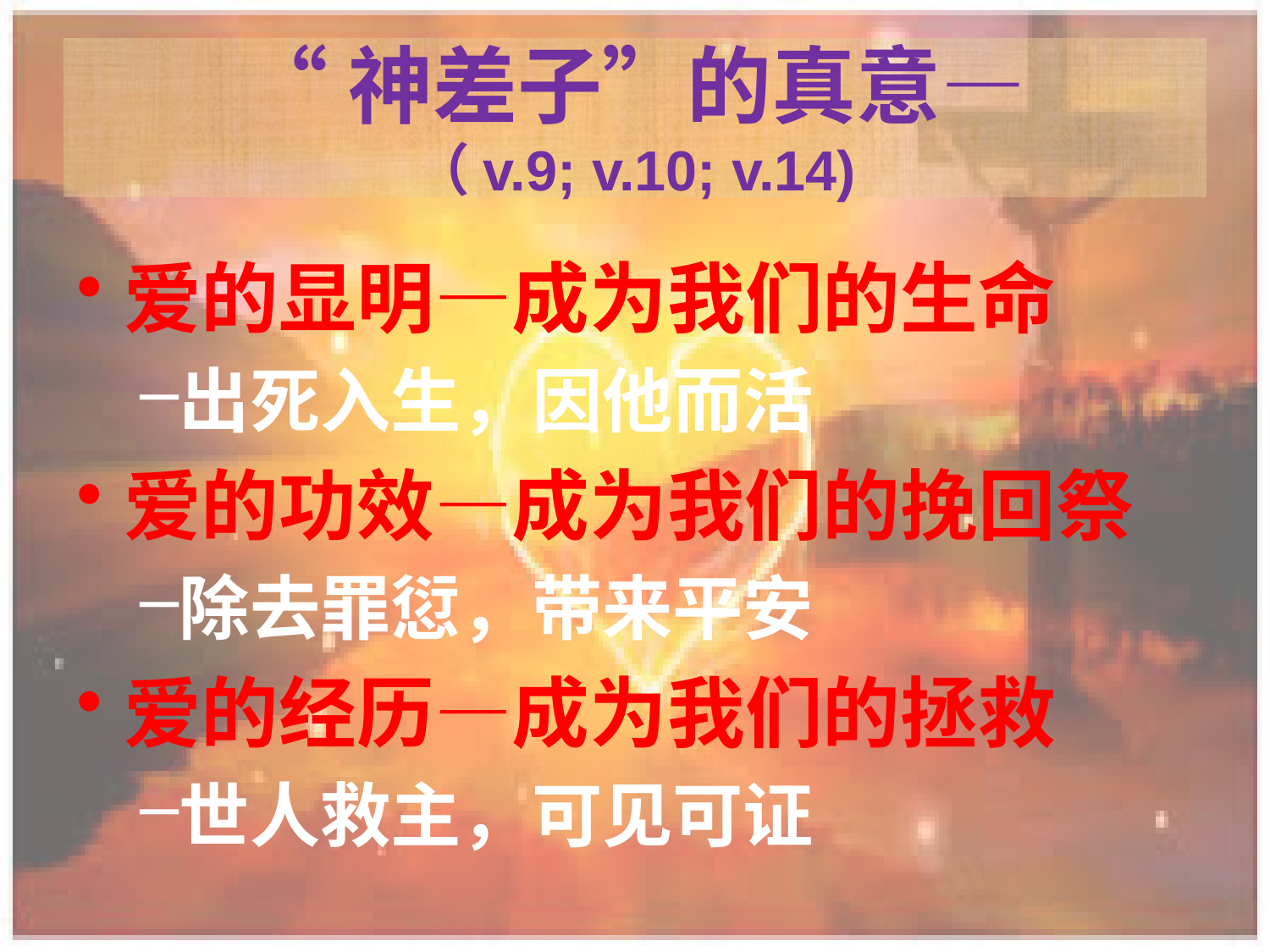

# “神差子”的真意— （v.9; v.10; v.14)
爱的显明—成为我们的生命
出死入生，因他而活
爱的功效—成为我们的挽回祭
除去罪愆，带来平安
爱的经历—成为我们的拯救
世人救主，可见可证